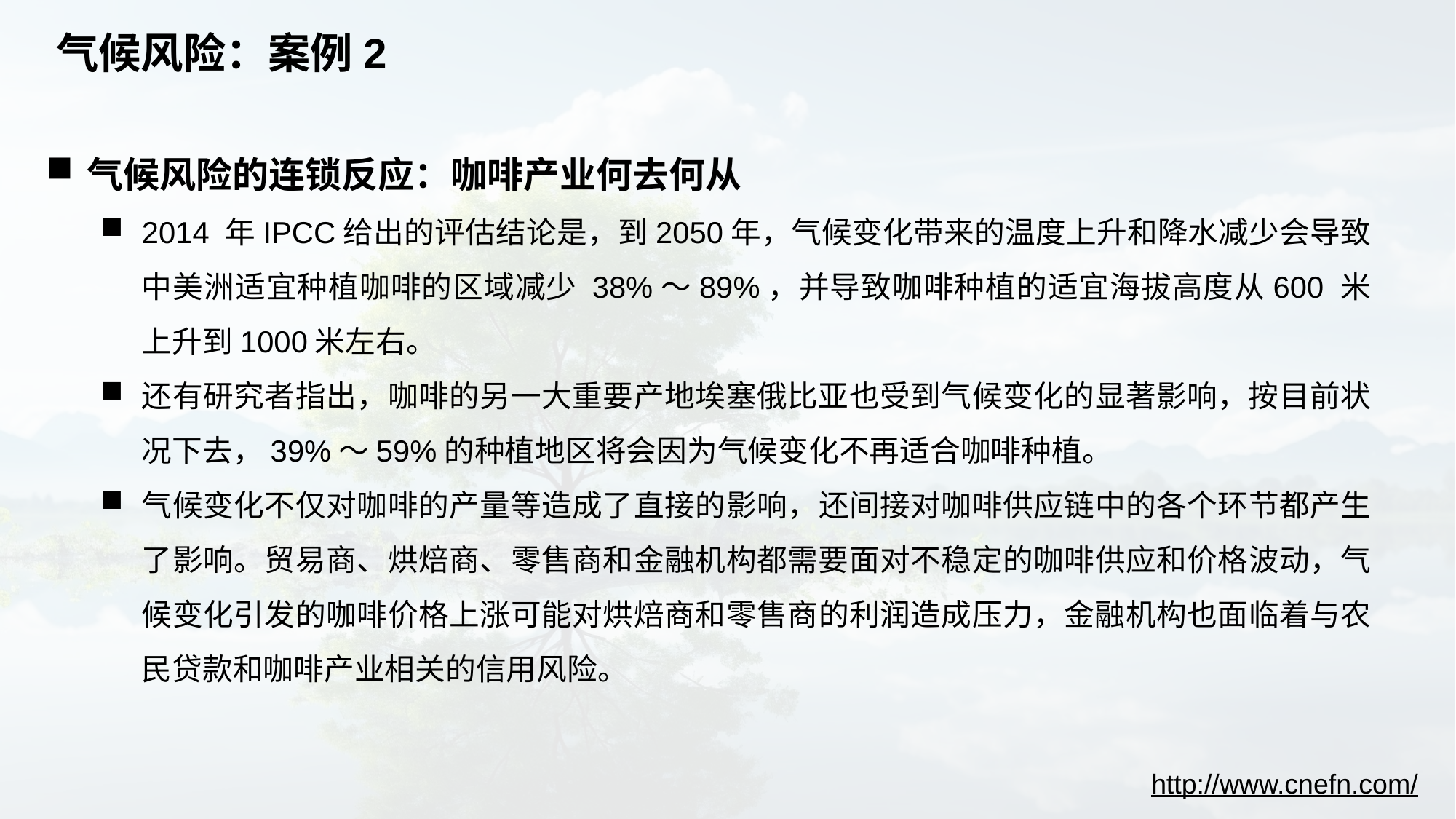

# 气候风险：案例2
气候风险的连锁反应：咖啡产业何去何从
2014 年IPCC给出的评估结论是，到2050年，气候变化带来的温度上升和降水减少会导致中美洲适宜种植咖啡的区域减少 38%～89%，并导致咖啡种植的适宜海拔高度从600 米上升到1000米左右。
还有研究者指出，咖啡的另一大重要产地埃塞俄比亚也受到气候变化的显著影响，按目前状况下去，39%～59%的种植地区将会因为气候变化不再适合咖啡种植。
气候变化不仅对咖啡的产量等造成了直接的影响，还间接对咖啡供应链中的各个环节都产生了影响。贸易商、烘焙商、零售商和金融机构都需要面对不稳定的咖啡供应和价格波动，气候变化引发的咖啡价格上涨可能对烘焙商和零售商的利润造成压力，金融机构也面临着与农民贷款和咖啡产业相关的信用风险。